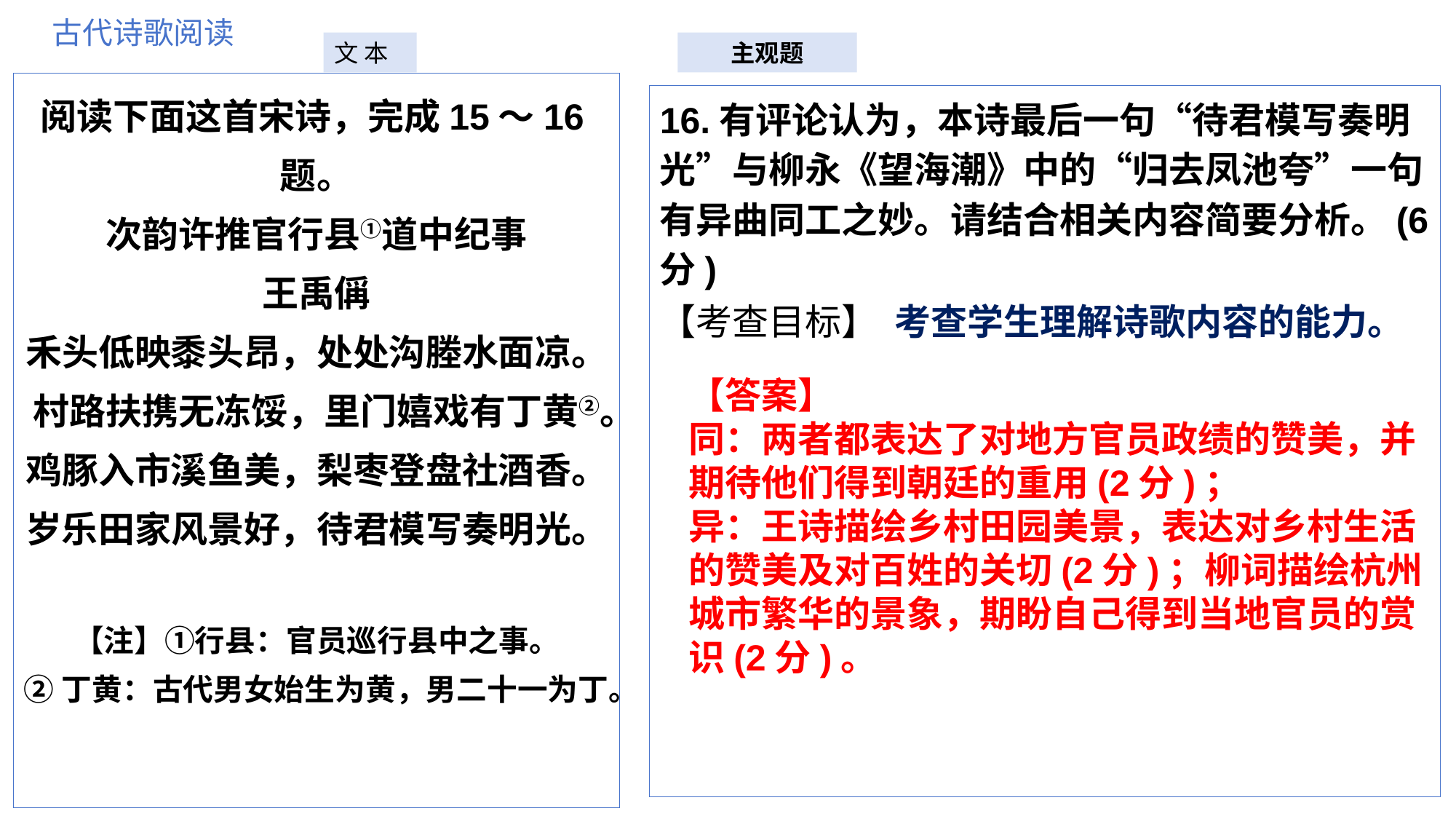

古代诗歌阅读
文 本
主观题
阅读下面这首宋诗，完成15～16题。
次韵许推官行县①道中纪事
王禹偁
禾头低映黍头昂，处处沟塍水面凉。
村路扶携无冻馁，里门嬉戏有丁黄②。
鸡豚入市溪鱼美，梨枣登盘社酒香。
岁乐田家风景好，待君模写奏明光。

【注】①行县：官员巡行县中之事。
②丁黄：古代男女始生为黄，男二十一为丁。

16.有评论认为，本诗最后一句“待君模写奏明光”与柳永《望海潮》中的“归去凤池夸”一句有异曲同工之妙。请结合相关内容简要分析。(6分)
【考查目标】  考查学生理解诗歌内容的能力。

【答案】
同：两者都表达了对地方官员政绩的赞美，并期待他们得到朝廷的重用(2分)；
异：王诗描绘乡村田园美景，表达对乡村生活的赞美及对百姓的关切(2分)；柳词描绘杭州城市繁华的景象，期盼自己得到当地官员的赏识(2分)。